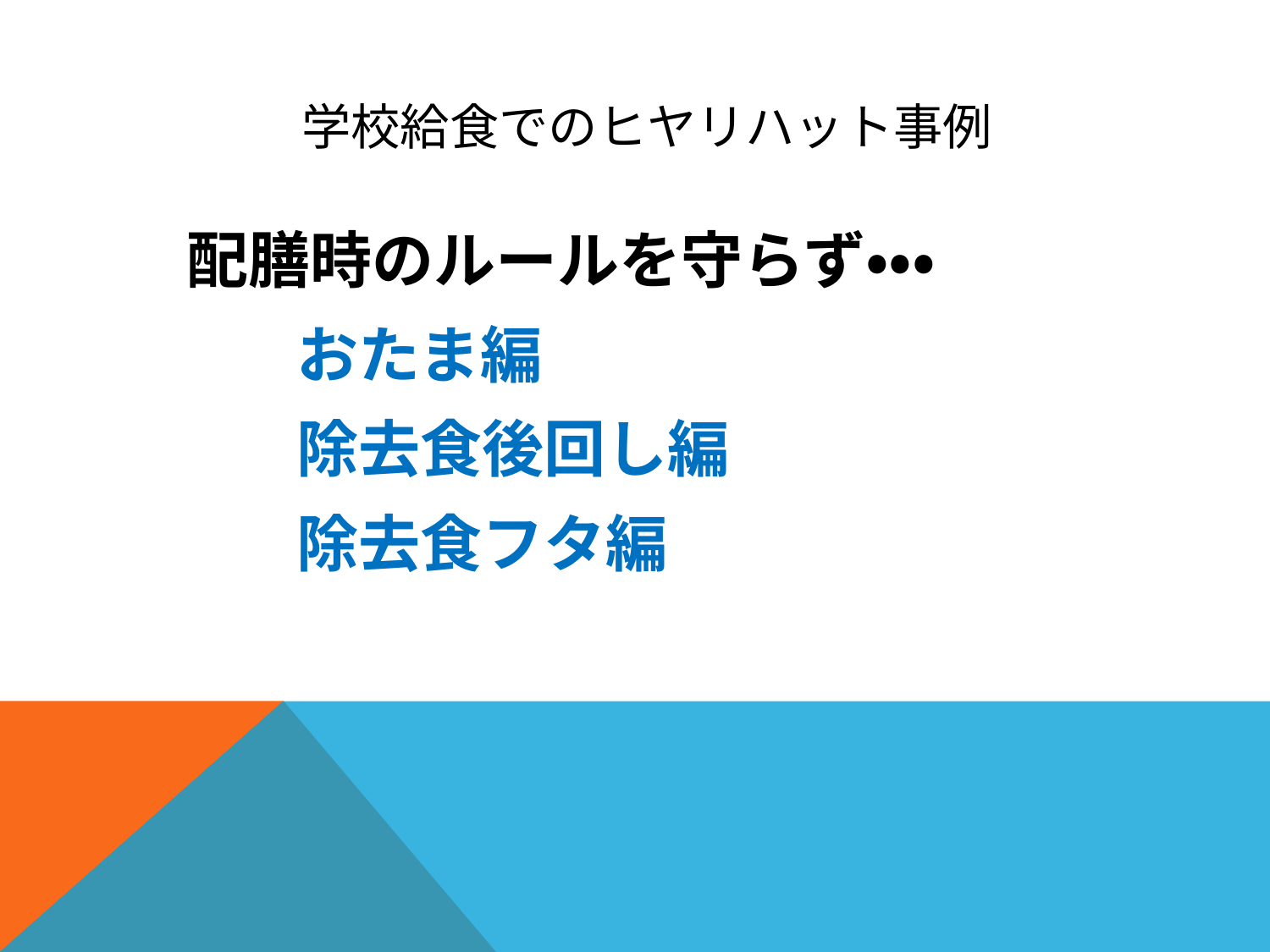

# 学校給食でのヒヤリハット事例

　　配膳時のルールを守らず・・・
　　　おたま編
　　　除去食後回し編
　　　除去食フタ編